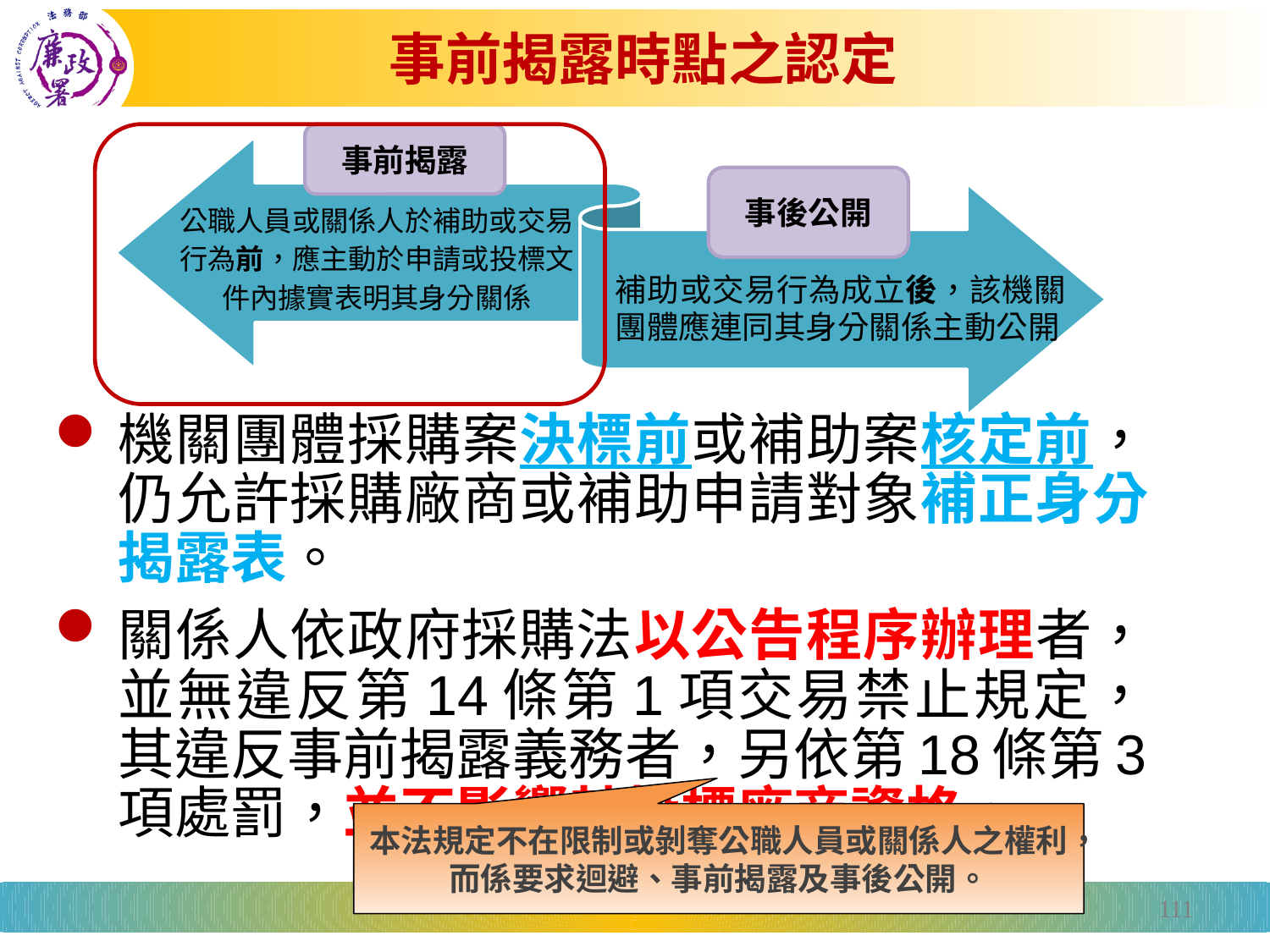

# 事前揭露時點之認定

事前揭露
公職人員或關係人於補助或交易行為前，應主動於申請或投標文件內據實表明其身分關係
補助或交易行為成立後，該機關團體應連同其身分關係主動公開
事後公開
機關團體採購案決標前或補助案核定前，仍允許採購廠商或補助申請對象補正身分揭露表。
關係人依政府採購法以公告程序辦理者，並無違反第14條第1項交易禁止規定，其違反事前揭露義務者，另依第18條第3項處罰，並不影響其投標廠商資格。
本法規定不在限制或剝奪公職人員或關係人之權利，而係要求迴避、事前揭露及事後公開。
111